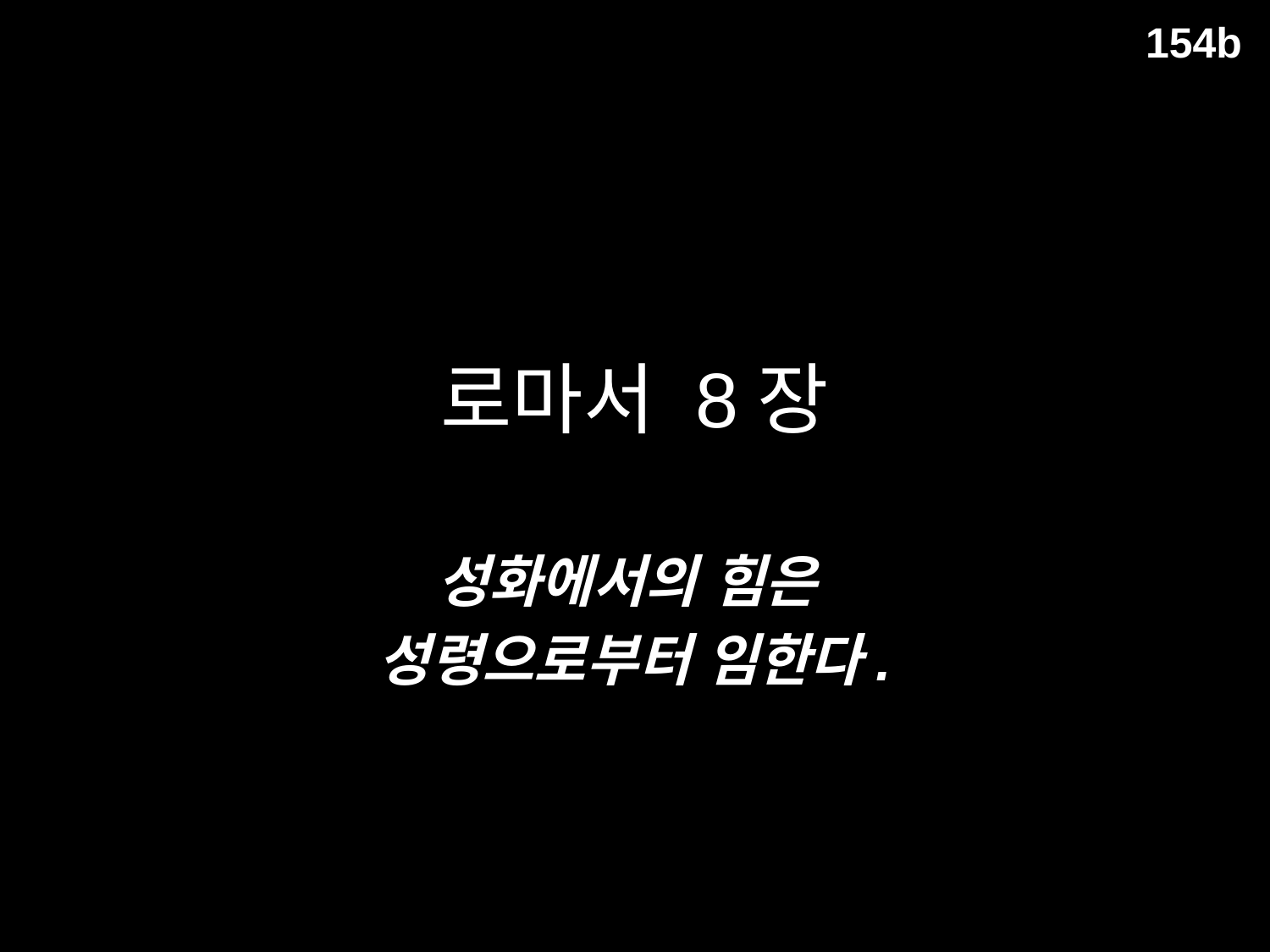

154b
# 로마서 8장
성화에서의 힘은
성령으로부터 임한다.